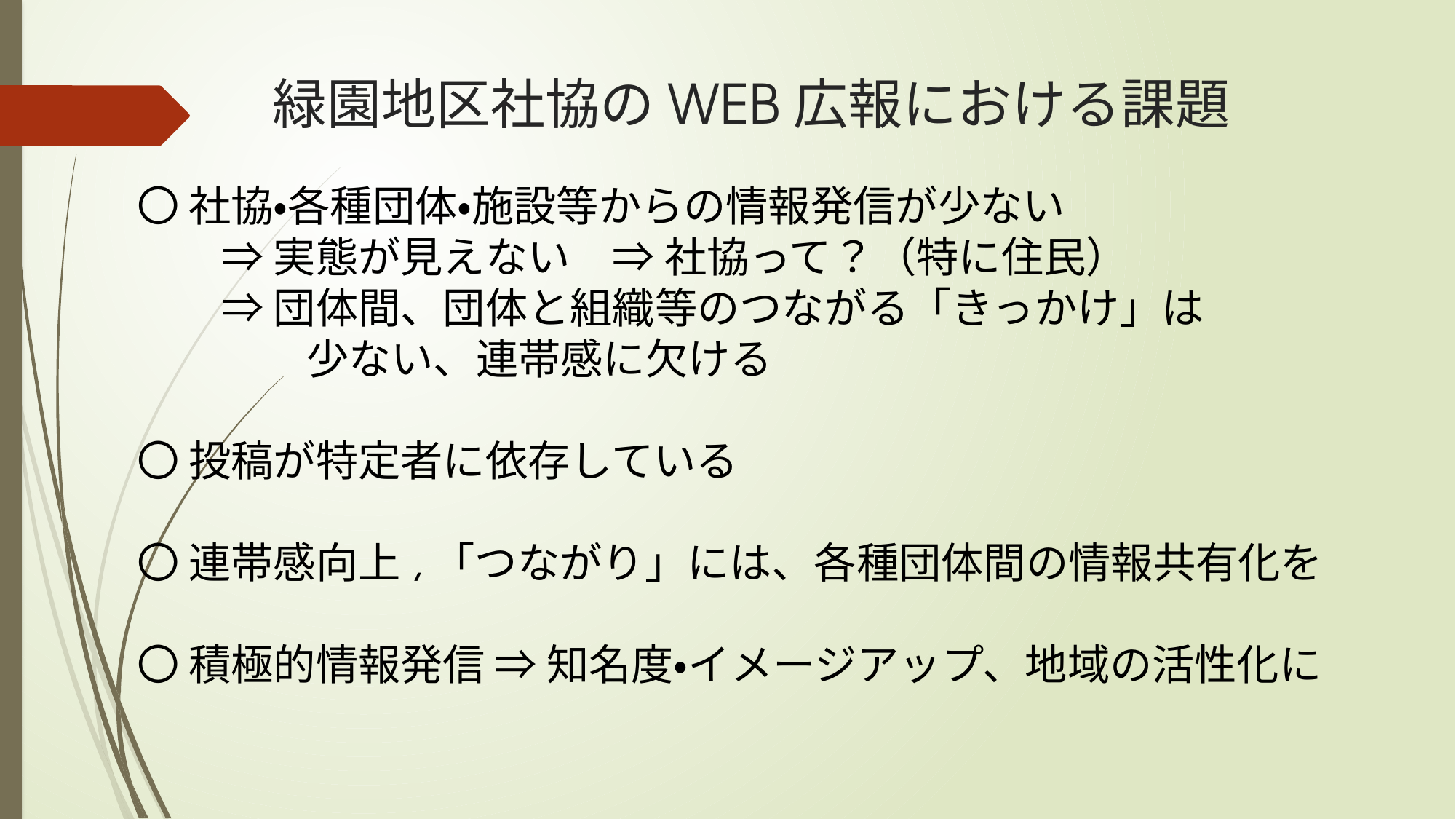

# 緑園地区社協のWEB広報における課題
〇 社協・各種団体・施設等からの情報発信が少ない
　　⇒ 実態が見えない　⇒ 社協って？（特に住民）
　　⇒ 団体間、団体と組織等のつながる「きっかけ」は
　　　　少ない、連帯感に欠ける

〇 投稿が特定者に依存している

〇 連帯感向上,「つながり」には、各種団体間の情報共有化を

〇 積極的情報発信 ⇒ 知名度・イメージアップ、地域の活性化に